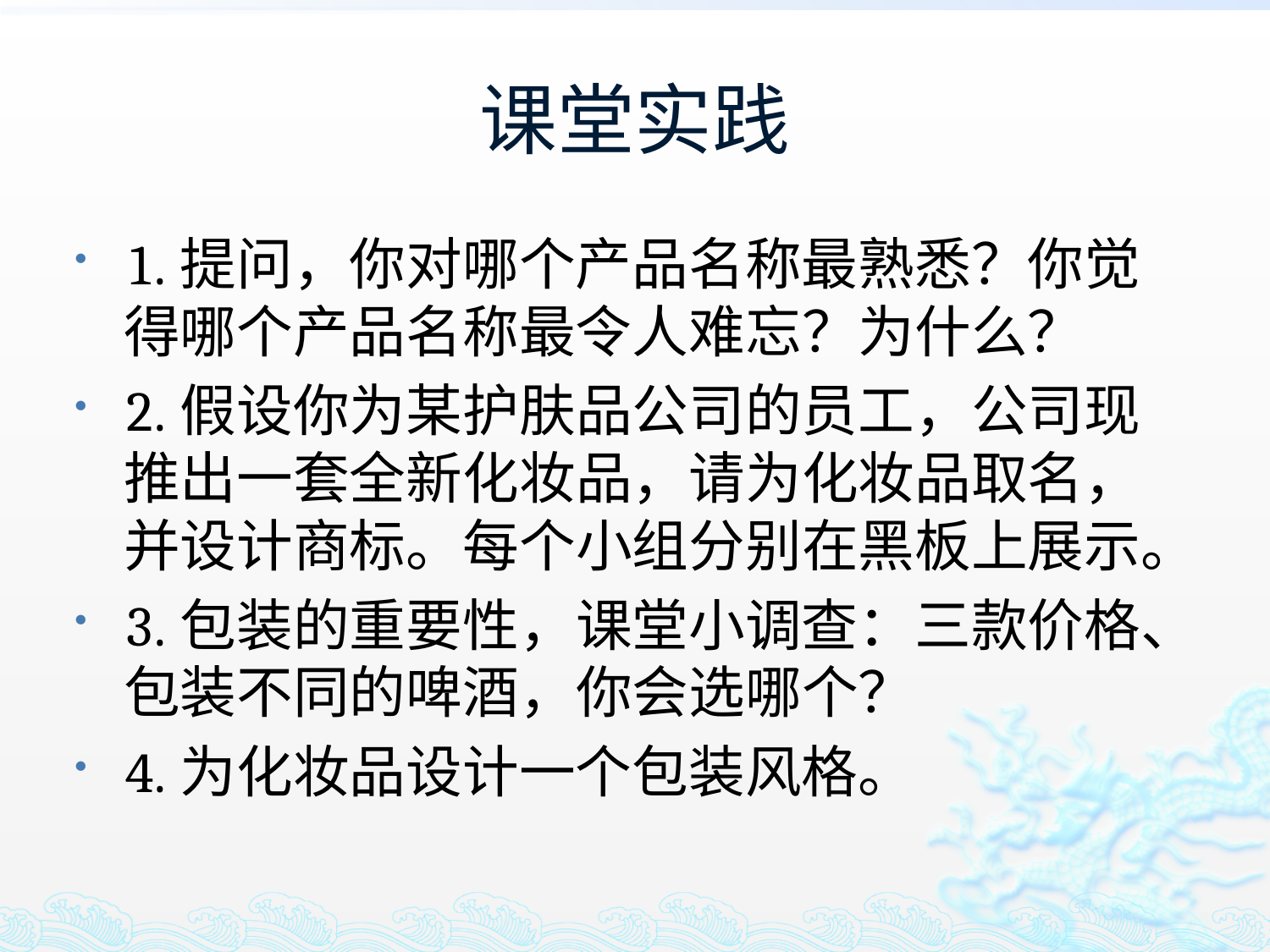

# 课堂实践
1.提问，你对哪个产品名称最熟悉？你觉得哪个产品名称最令人难忘？为什么？
2.假设你为某护肤品公司的员工，公司现推出一套全新化妆品，请为化妆品取名，并设计商标。每个小组分别在黑板上展示。
3.包装的重要性，课堂小调查：三款价格、包装不同的啤酒，你会选哪个？
4.为化妆品设计一个包装风格。